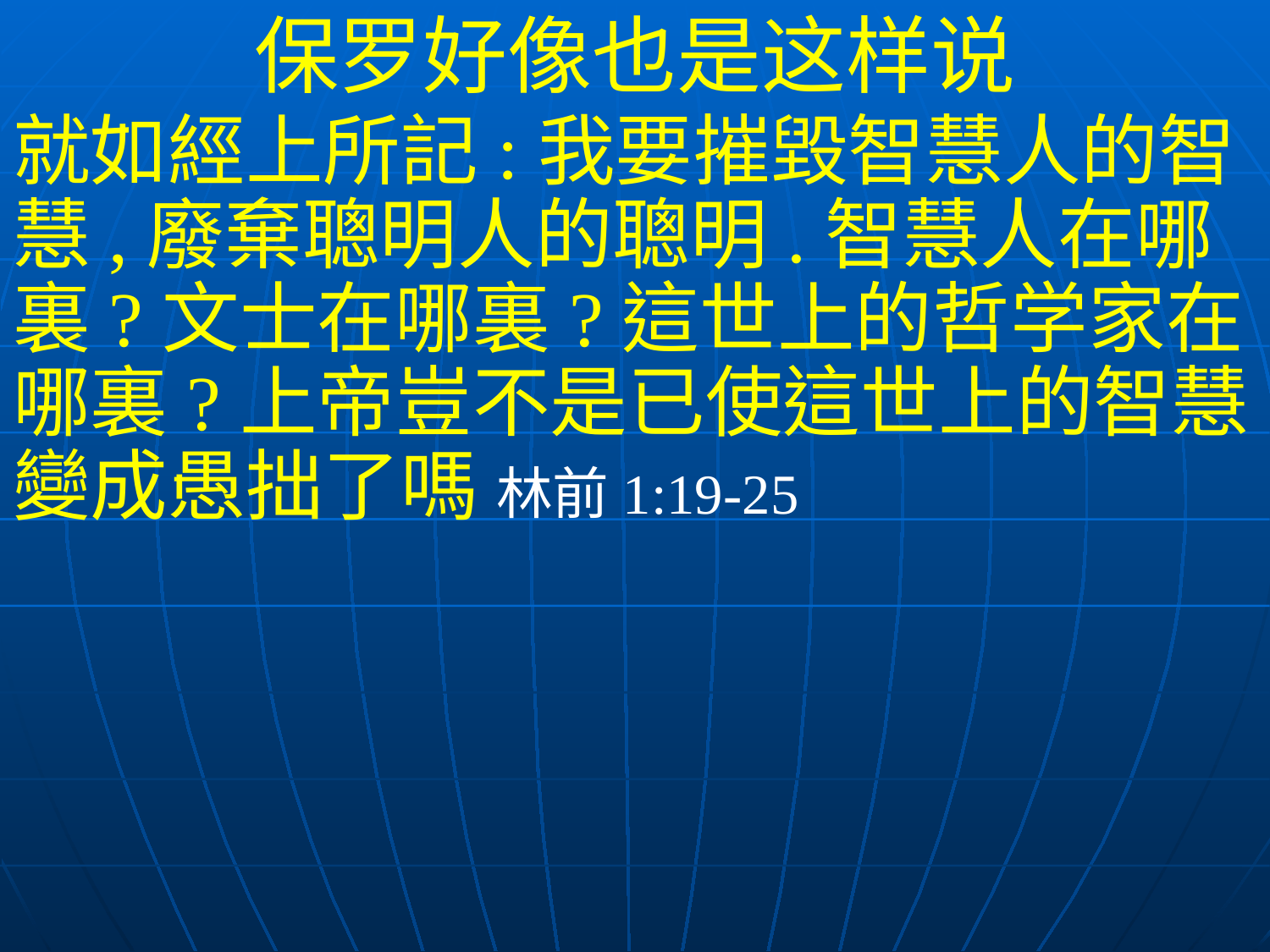

保罗好像也是这样说
就如經上所記:我要摧毀智慧人的智慧,廢棄聰明人的聰明.智慧人在哪裏?文士在哪裏?這世上的哲学家在哪裏?上帝豈不是已使這世上的智慧變成愚拙了嗎 林前1:19-25